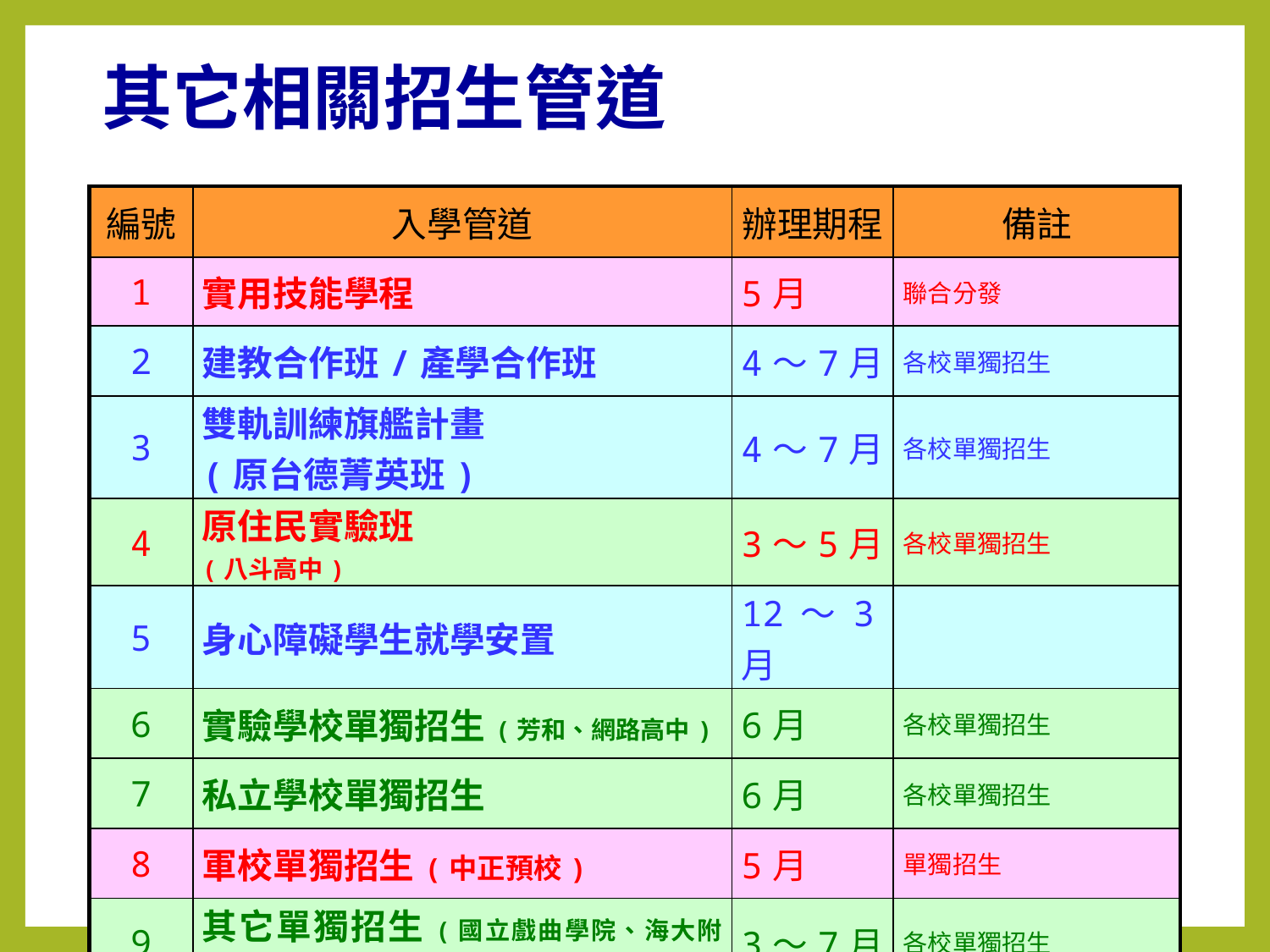

其它相關招生管道
| 編號 | 入學管道 | 辦理期程 | 備註 |
| --- | --- | --- | --- |
| 1 | 實用技能學程 | 5月 | 聯合分發 |
| 2 | 建教合作班/產學合作班 | 4〜7月 | 各校單獨招生 |
| 3 | 雙軌訓練旗艦計畫 (原台德菁英班) | 4〜7月 | 各校單獨招生 |
| 4 | 原住民實驗班 (八斗高中) | 3〜5月 | 各校單獨招生 |
| 5 | 身心障礙學生就學安置 | 12〜3月 |  |
| 6 | 實驗學校單獨招生(芳和、網路高中) | 6月 | 各校單獨招生 |
| 7 | 私立學校單獨招生 | 6月 | 各校單獨招生 |
| 8 | 軍校單獨招生(中正預校) | 5月 | 單獨招生 |
| 9 | 其它單獨招生(國立戲曲學院、海大附中) | 3〜7月 | 各校單獨招生 |